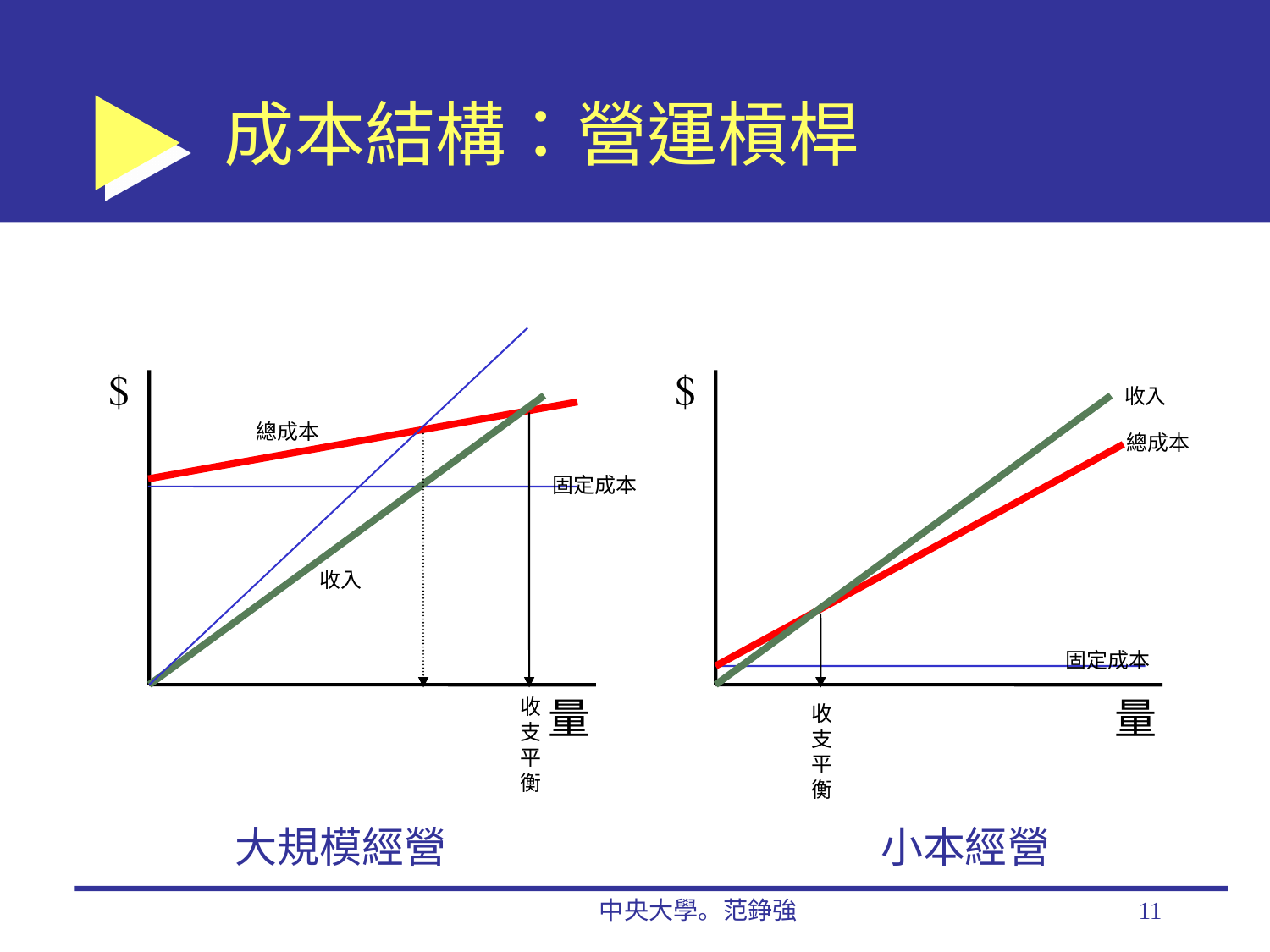

# 成本結構：營運槓桿

$
$

收入

總成本

總成本

固定成本

收入

固定成本

量
量
收支平衡
收支平衡
大規模經營
小本經營
中央大學。范錚強
11